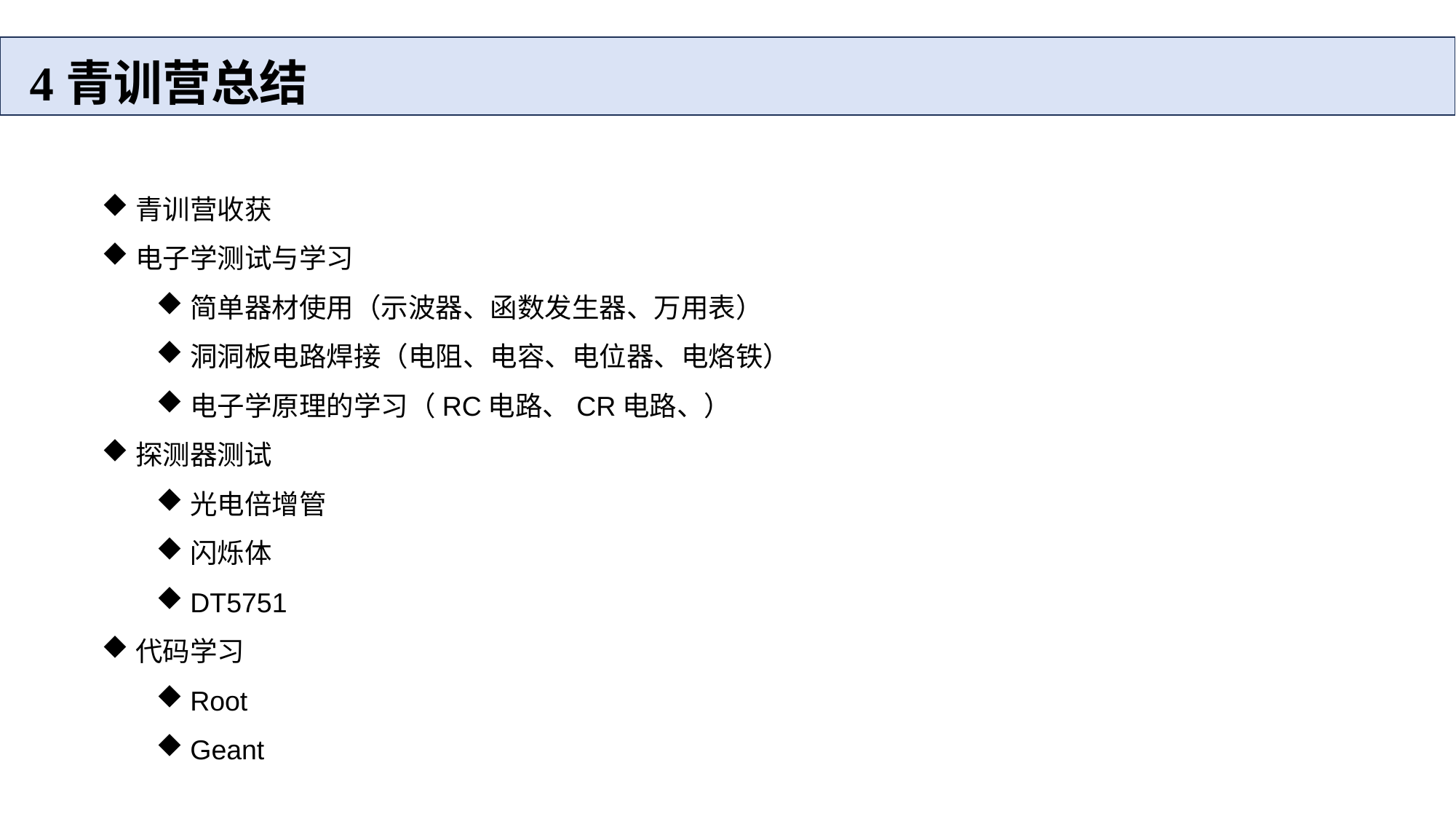

# 4青训营总结

青训营收获
电子学测试与学习
简单器材使用（示波器、函数发生器、万用表）
洞洞板电路焊接（电阻、电容、电位器、电烙铁）
电子学原理的学习（RC电路、CR电路、）
探测器测试
光电倍增管
闪烁体
DT5751
代码学习
Root
Geant